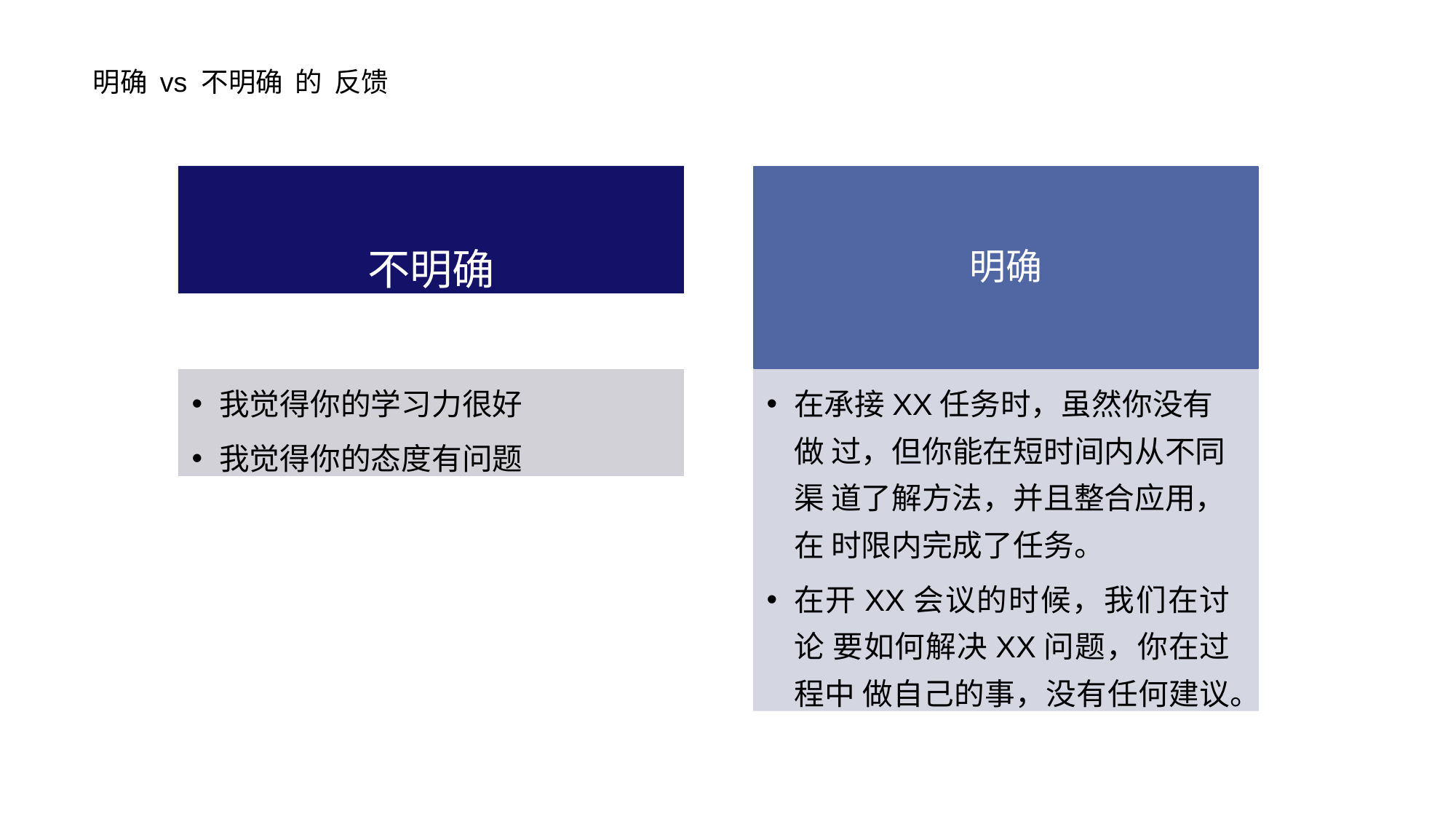

# 明确 vs 不明确的反馈

不明确

明确
我觉得你的学习力很好
我觉得你的态度有问题
在承接XX任务时，虽然你没有做 过，但你能在短时间内从不同渠 道了解方法，并且整合应用，在 时限内完成了任务。
在开XX会议的时候，我们在讨论 要如何解决XX问题，你在过程中 做自己的事，没有任何建议。